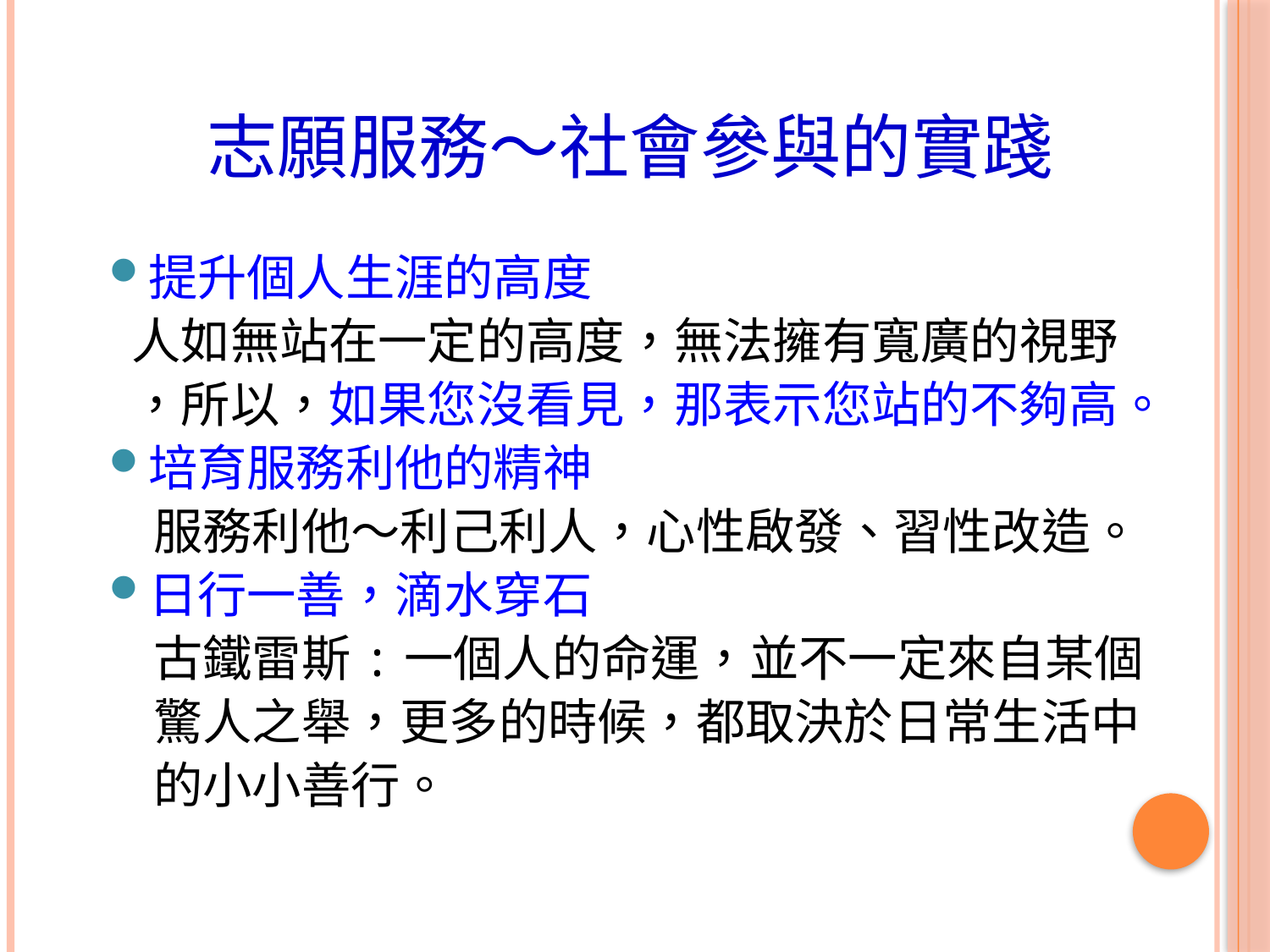

志願服務〜社會參與的實踐
提升個人生涯的高度
 人如無站在一定的高度，無法擁有寬廣的視野
 ，所以，如果您沒看見，那表示您站的不夠高。
培育服務利他的精神
   服務利他〜利己利人，心性啟發、習性改造。
日行一善，滴水穿石
   古鐵雷斯:一個人的命運，並不一定來自某個
   驚人之舉，更多的時候，都取決於日常生活中
   的小小善行。